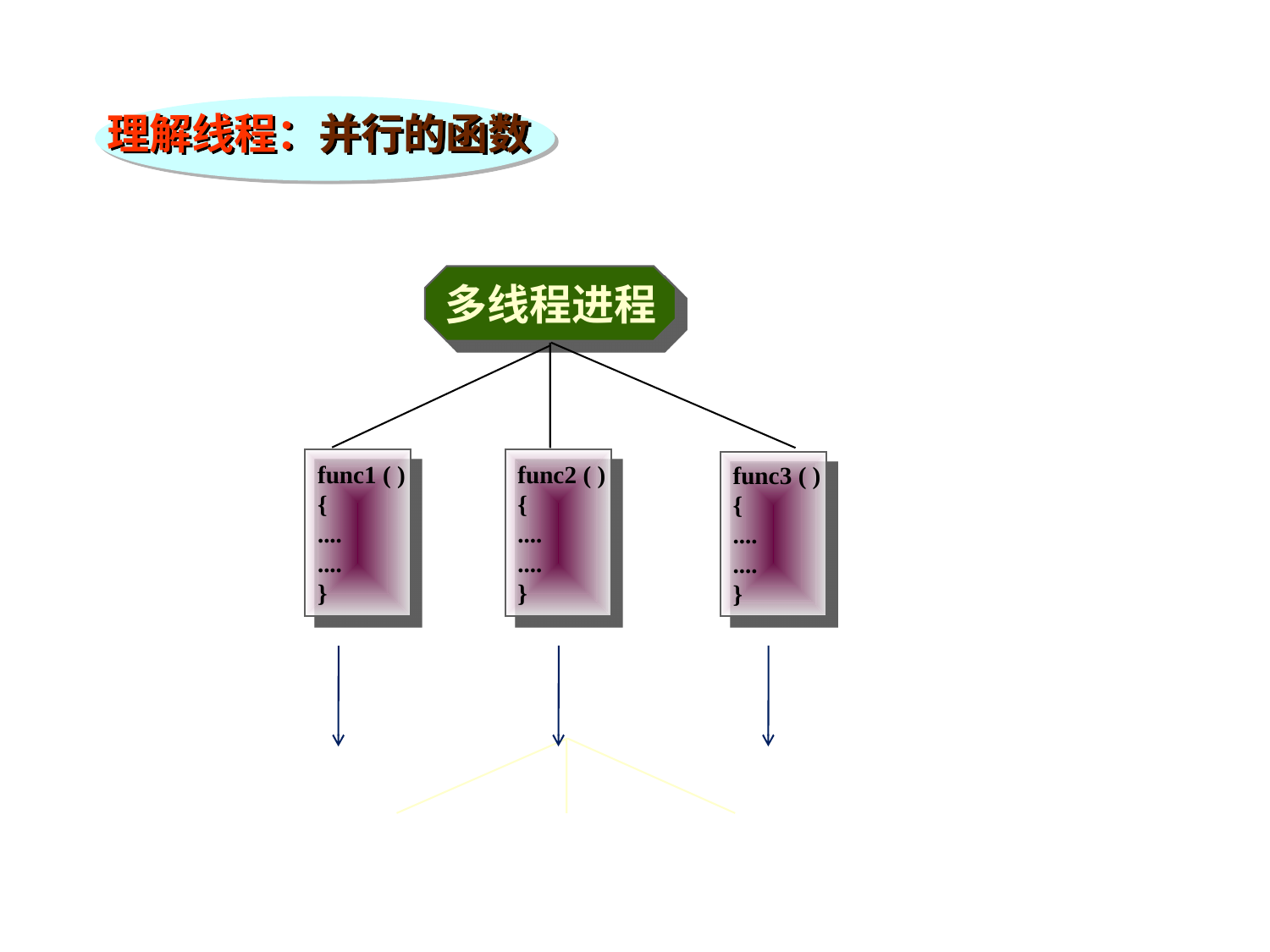

理解线程：并行的函数
多线程进程

func1 ( )
{
....
....
}
func2 ( )
{
....
....
}
func3 ( )
{
....
....
}